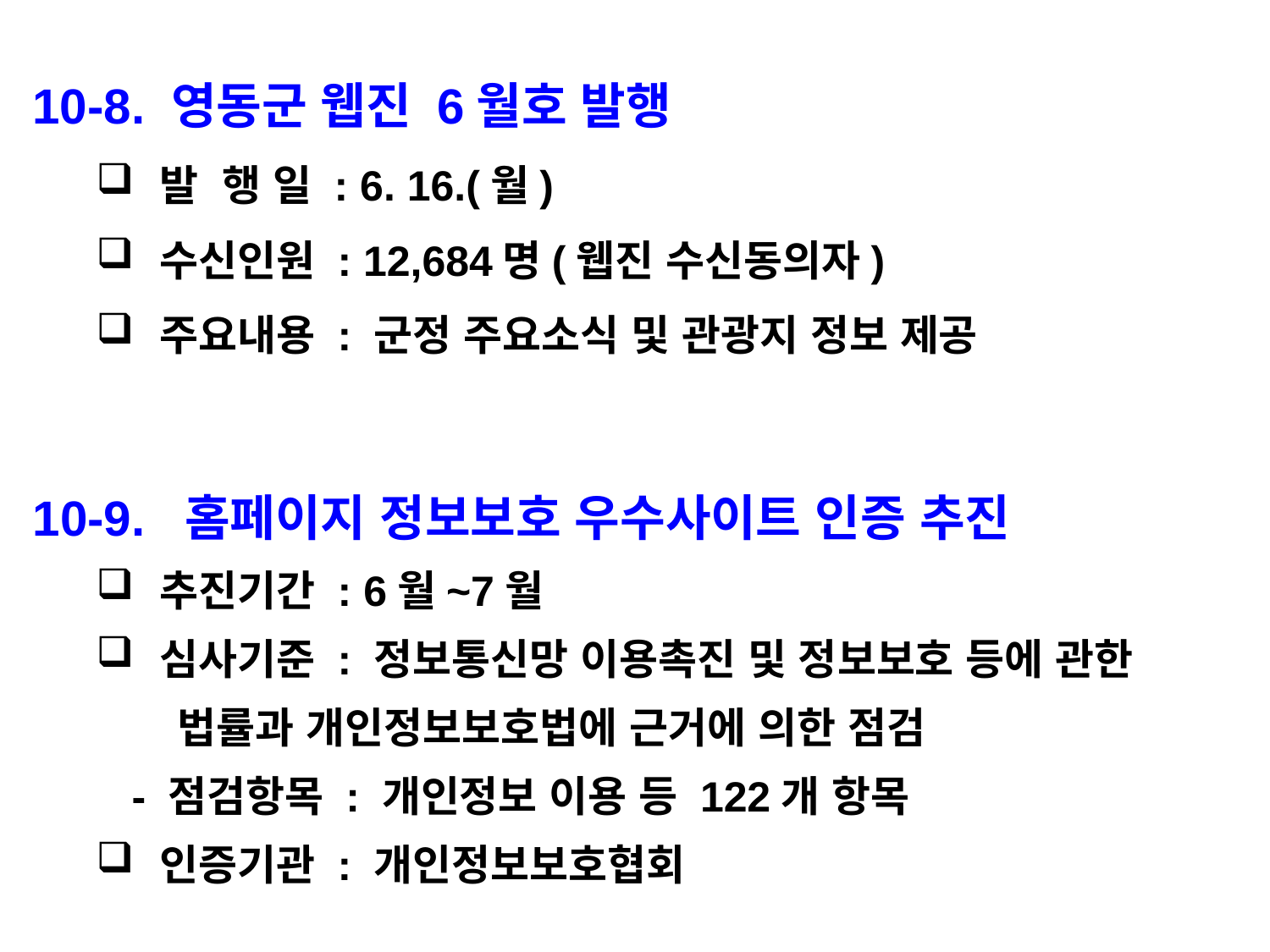

10-8. 영동군 웹진 6월호 발행
발  행 일 : 6. 16.(월)
수신인원 : 12,684명(웹진 수신동의자)
주요내용 : 군정 주요소식 및 관광지 정보 제공
10-9.  홈페이지 정보보호 우수사이트 인증 추진
추진기간 : 6월~7월
심사기준 : 정보통신망 이용촉진 및 정보보호 등에 관한
      법률과 개인정보보호법에 근거에 의한 점검
   - 점검항목 : 개인정보 이용 등 122개 항목
인증기관 : 개인정보보호협회